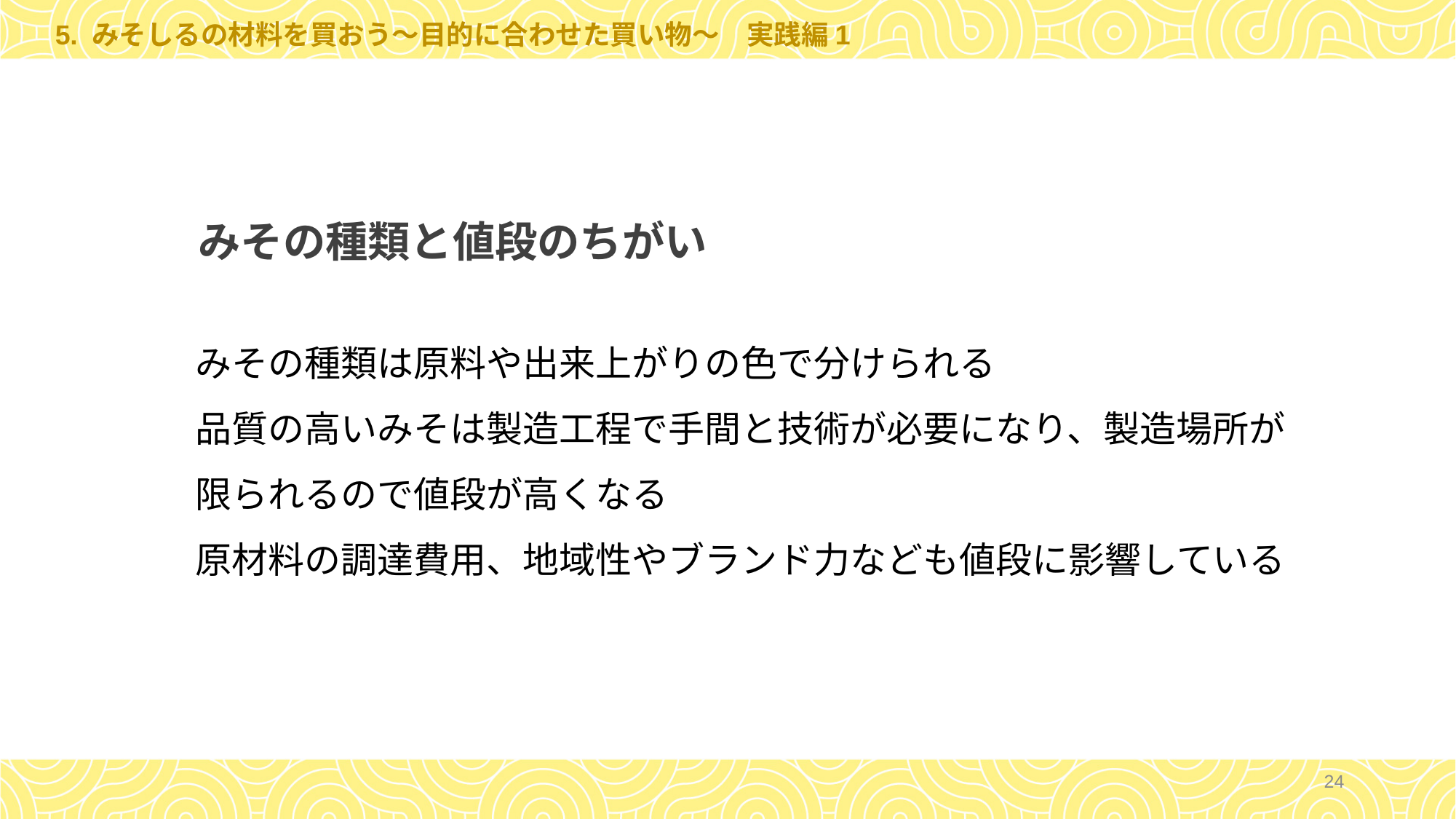

5. みそしるの材料を買おう〜目的に合わせた買い物〜　実践編1
みその種類と値段のちがい
みその種類は原料や出来上がりの色で分けられる
品質の高いみそは製造工程で手間と技術が必要になり、製造場所が限られるので値段が高くなる
原材料の調達費用、地域性やブランド力なども値段に影響している
24